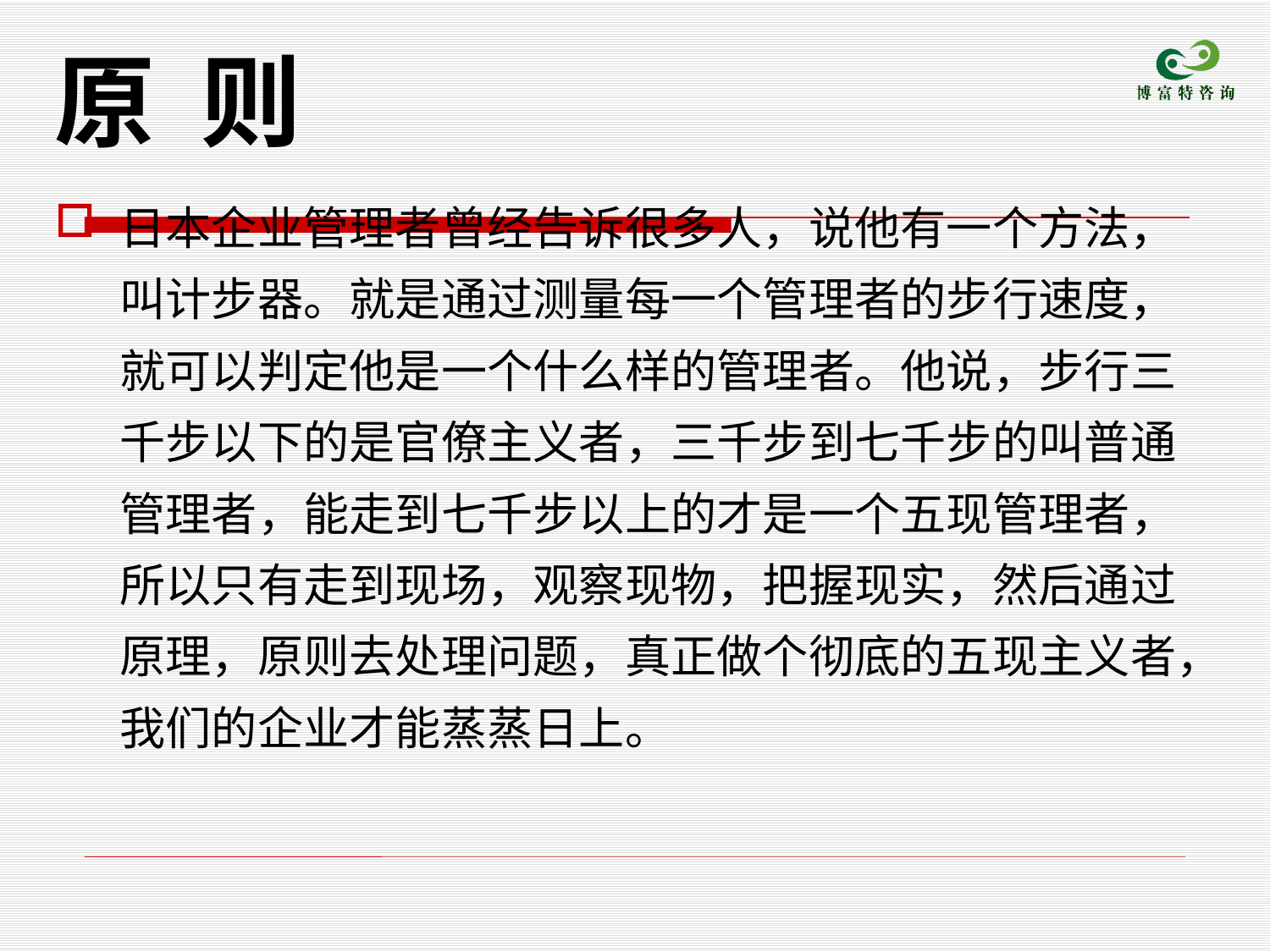

# 原  则
日本企业管理者曾经告诉很多人，说他有一个方法，叫计步器。就是通过测量每一个管理者的步行速度，就可以判定他是一个什么样的管理者。他说，步行三千步以下的是官僚主义者，三千步到七千步的叫普通管理者，能走到七千步以上的才是一个五现管理者，所以只有走到现场，观察现物，把握现实，然后通过原理，原则去处理问题，真正做个彻底的五现主义者，我们的企业才能蒸蒸日上。
648